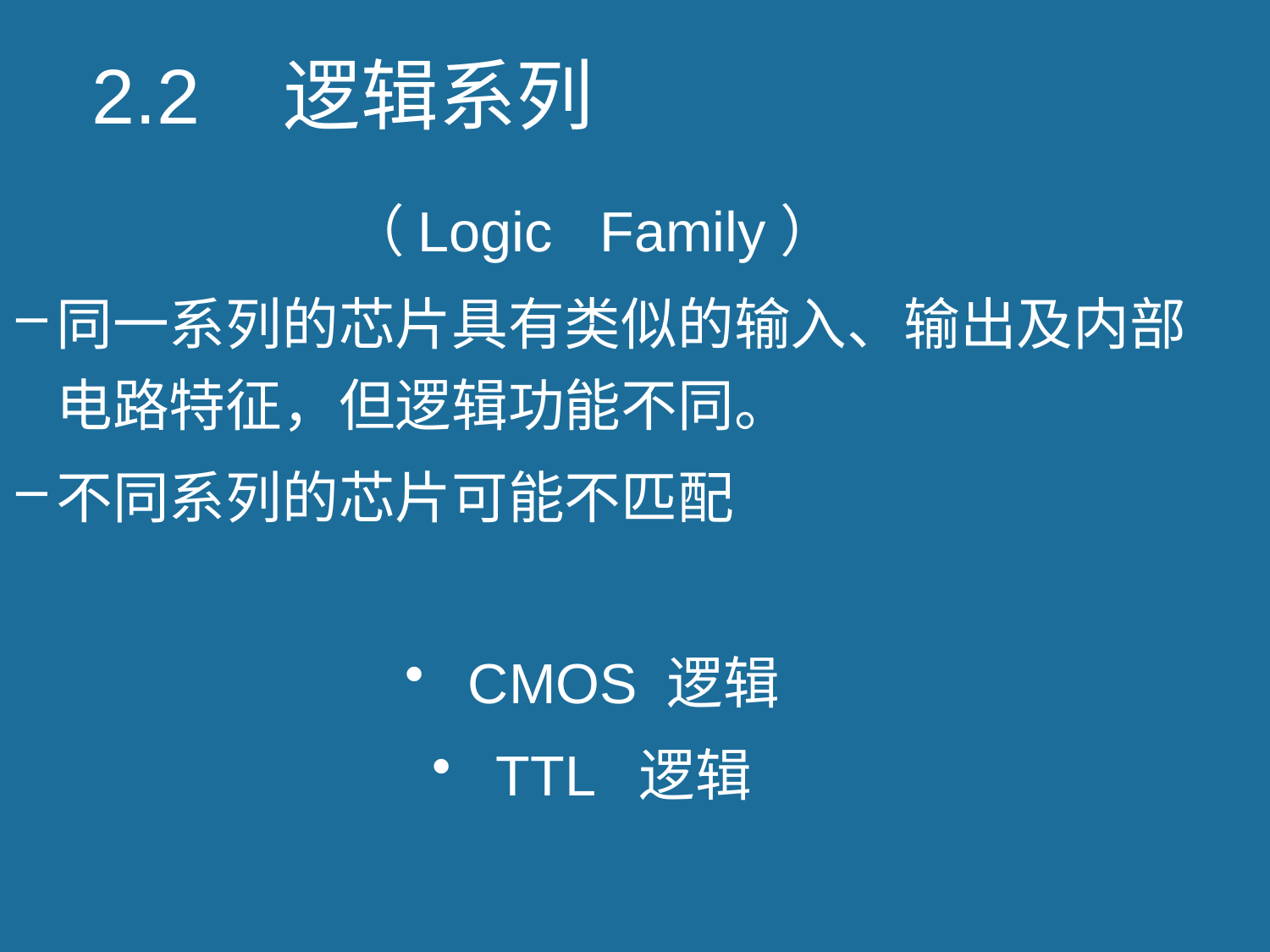

# 2.2   逻辑系列
（Logic   Family）
同一系列的芯片具有类似的输入、输出及内部电路特征，但逻辑功能不同。
不同系列的芯片可能不匹配

 CMOS 逻辑
 TTL  逻辑
9